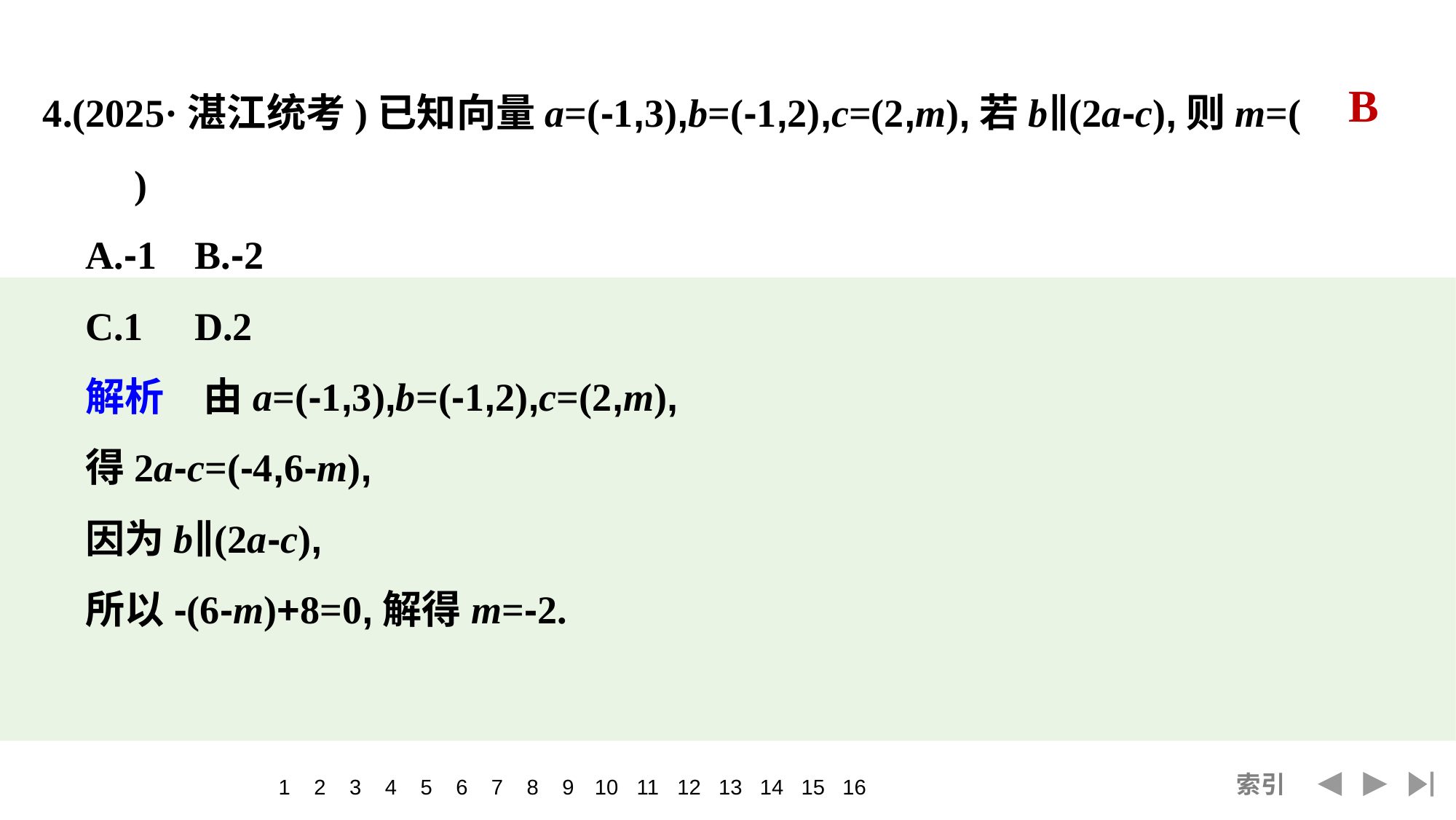

4.(2025·湛江统考)已知向量a=(-1,3),b=(-1,2),c=(2,m),若b∥(2a-c),则m=(　　)
	A.-1	B.-2
	C.1	D.2
	解析　由a=(-1,3),b=(-1,2),c=(2,m),
	得2a-c=(-4,6-m),
	因为b∥(2a-c),
	所以-(6-m)+8=0,解得m=-2.
B